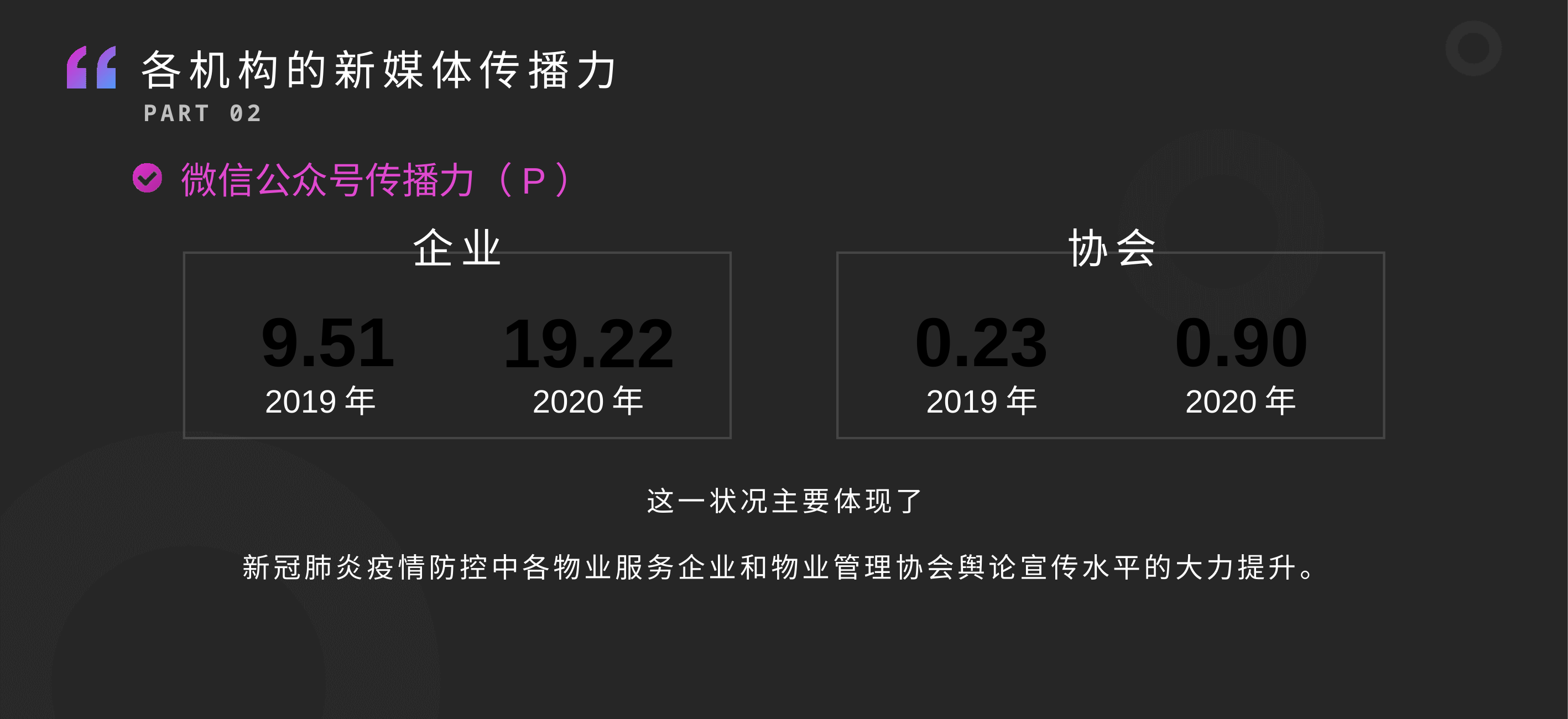

各机构的新媒体传播力

# PART 02
微信公众号传播力（P）

企业
协会

0.23
0.90
9.51
19.22
2019年
2020年
2019年
2020年
这一状况主要体现了
新冠肺炎疫情防控中各物业服务企业和物业管理协会舆论宣传水平的大力提升。